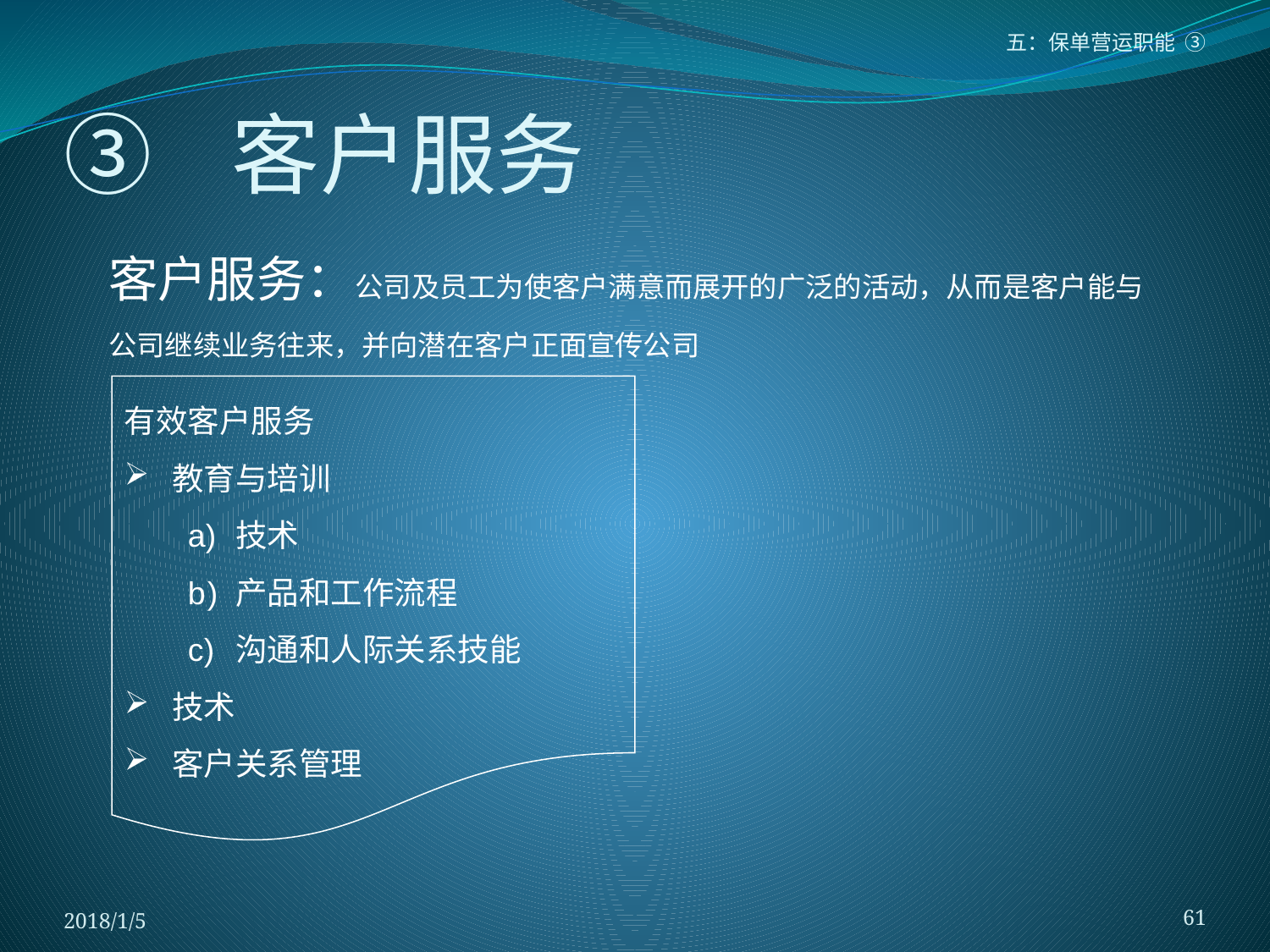

五：保单营运职能  ③
# ③   客户服务
客户服务：公司及员工为使客户满意而展开的广泛的活动，从而是客户能与公司继续业务往来，并向潜在客户正面宣传公司
有效客户服务
教育与培训
技术
产品和工作流程
沟通和人际关系技能
技术
客户关系管理
2018/1/5
61